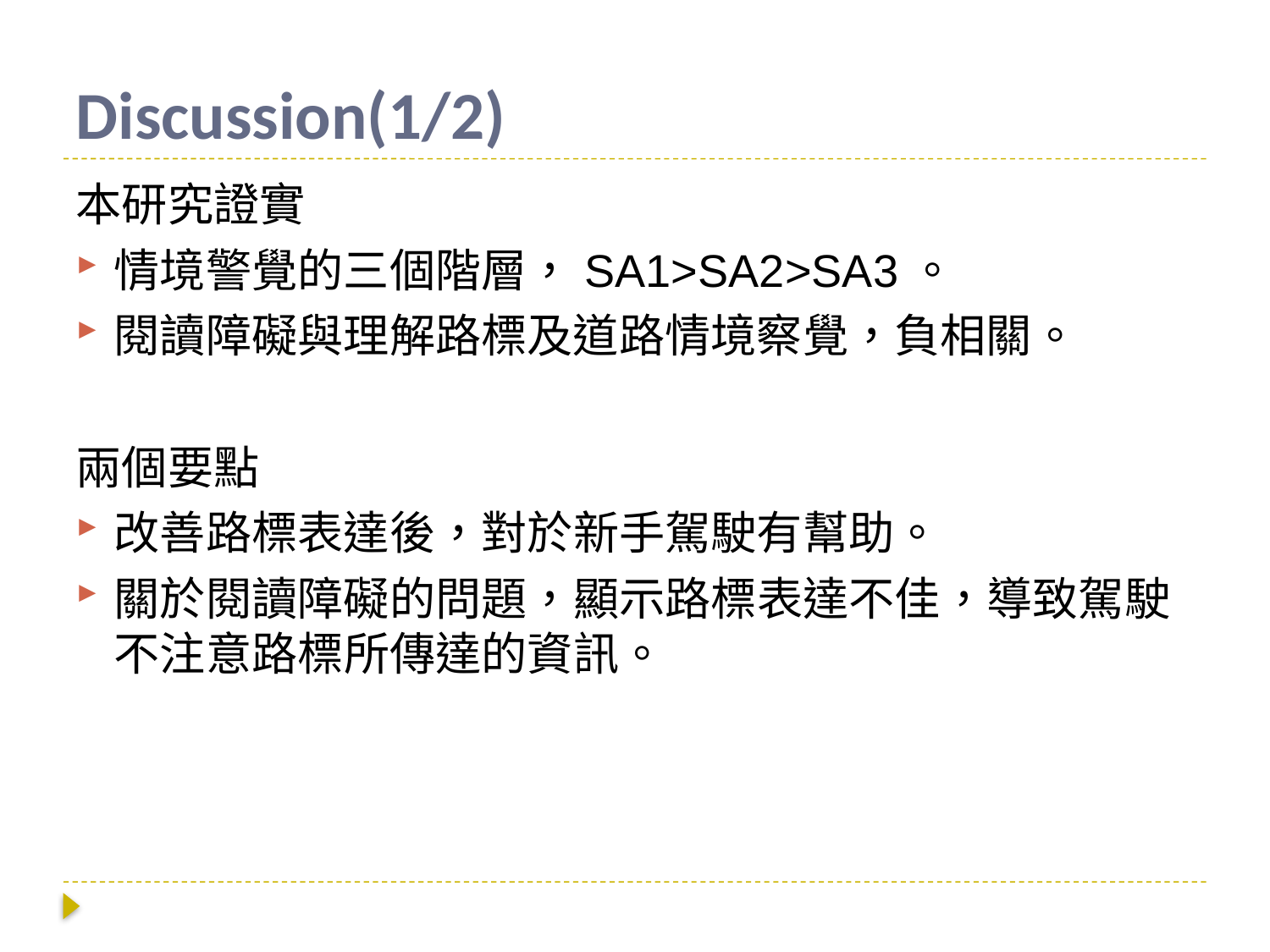

# Discussion(1/2)
本研究證實
情境警覺的三個階層，SA1>SA2>SA3。
閱讀障礙與理解路標及道路情境察覺，負相關。

兩個要點
改善路標表達後，對於新手駕駛有幫助。
關於閱讀障礙的問題，顯示路標表達不佳，導致駕駛不注意路標所傳達的資訊。